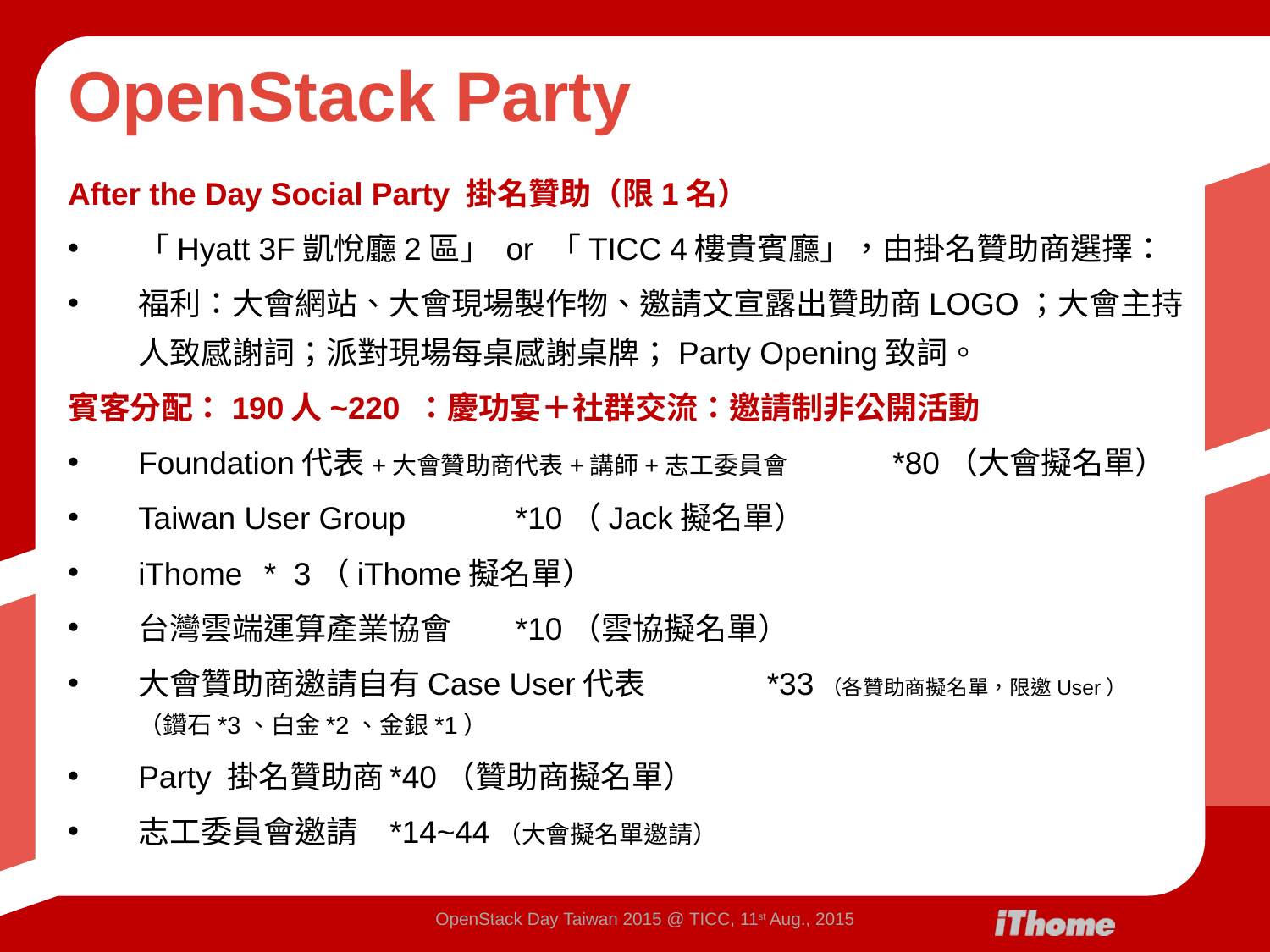

# OpenStack Party
After the Day Social Party 掛名贊助（限1名）
「Hyatt 3F凱悅廳2區」 or 「TICC 4樓貴賓廳」，由掛名贊助商選擇：
福利：大會網站、大會現場製作物、邀請文宣露出贊助商LOGO；大會主持人致感謝詞；派對現場每桌感謝桌牌；Party Opening致詞。
賓客分配：190人~220 ：慶功宴＋社群交流：邀請制非公開活動
Foundation代表+大會贊助商代表+講師+志工委員會	*80（大會擬名單）
Taiwan User Group				*10（Jack擬名單）
iThome					*  3（iThome擬名單）
台灣雲端運算產業協會			*10（雲協擬名單）
大會贊助商邀請自有Case User代表		*33（各贊助商擬名單，限邀User）
（鑽石*3、白金*2、金銀*1）
Party 掛名贊助商				*40（贊助商擬名單）
志工委員會邀請				*14~44（大會擬名單邀請）